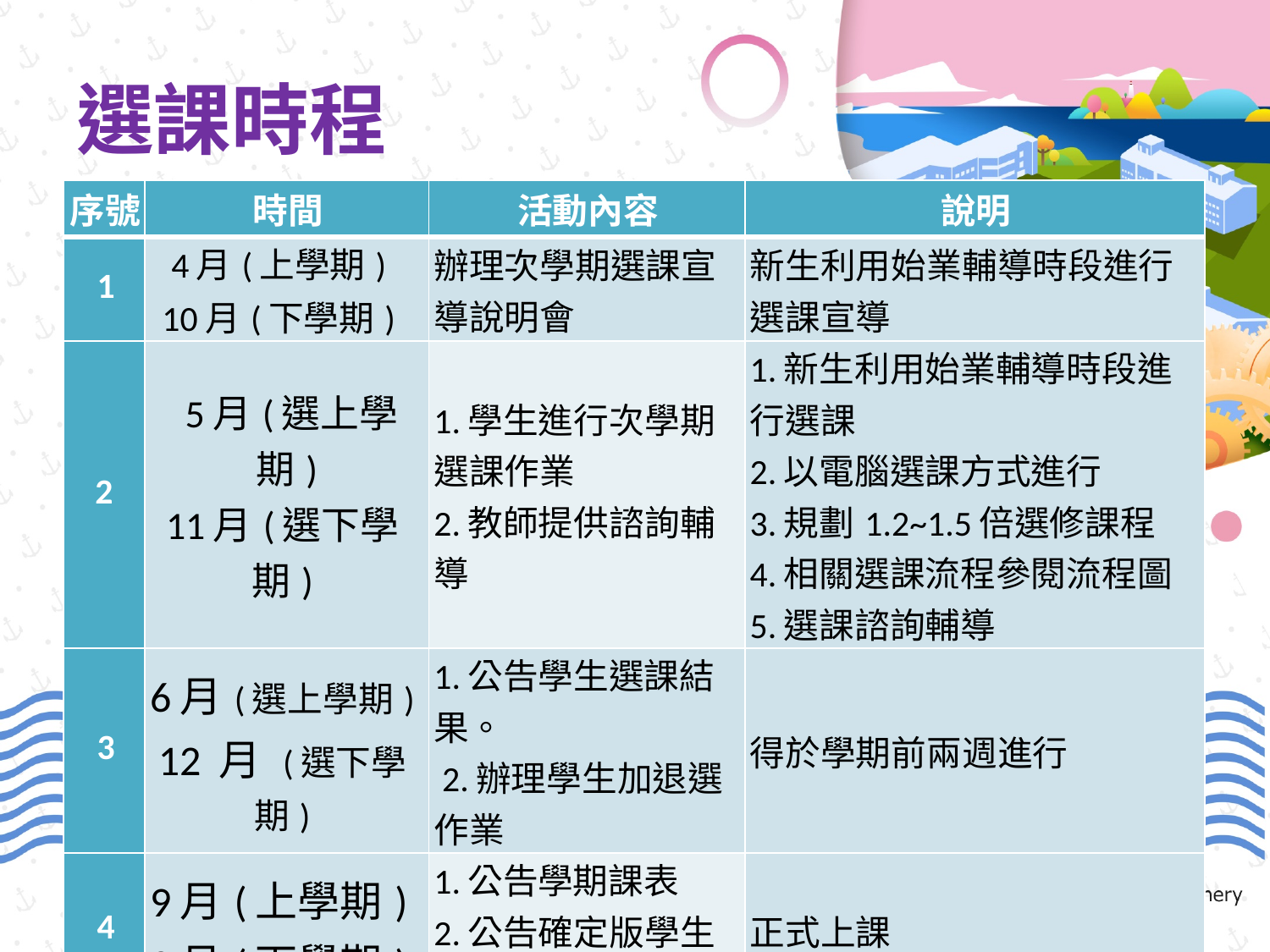

# 選課時程
| 序號 | 時間 | 活動內容 | 說明 |
| --- | --- | --- | --- |
| 1 | 4月(上學期) 10月(下學期) | 辦理次學期選課宣導說明會 | 新生利用始業輔導時段進行選課宣導 |
| 2 | 5月(選上學期) 11月(選下學期) | 1.學生進行次學期選課作業 2.教師提供諮詢輔導 | 1.新生利用始業輔導時段進行選課 2.以電腦選課方式進行 3.規劃1.2~1.5倍選修課程 4.相關選課流程參閱流程圖 5.選課諮詢輔導 |
| 3 | 6月(選上學期) 12 月 (選下學期) | 1.公告學生選課結果。 2.辦理學生加退選作業 | 得於學期前兩週進行 |
| 4 | 9月(上學期) 2月(下學期) | 1.公告學期課表 2.公告確定版學生選課名單 | 正式上課 |

13